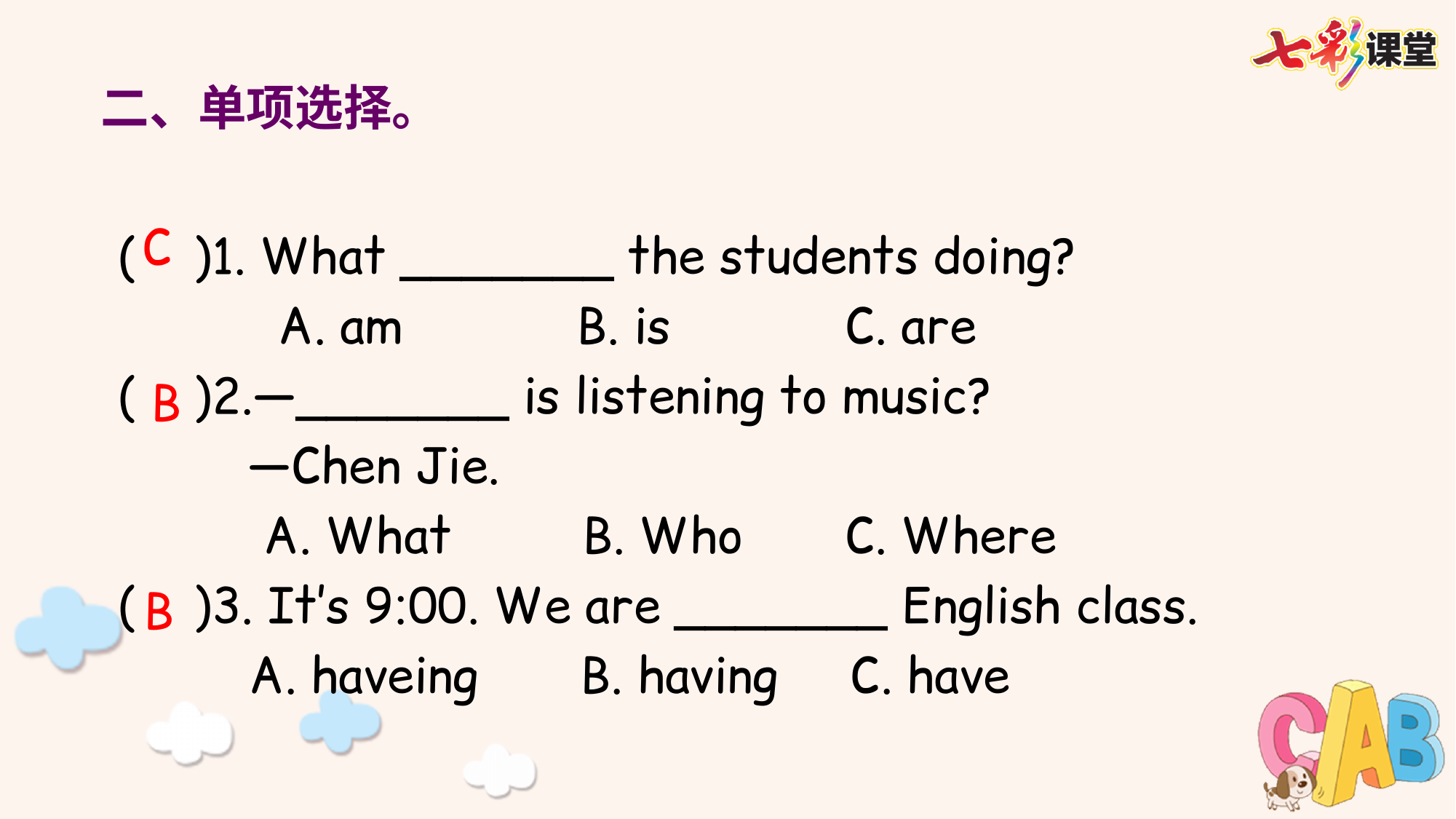

二、单项选择。
(    )1. What _______ the students doing?
           A. am            B. is           	C. are
(    )2.—_______ is listening to music?
         —Chen Jie.
          A. What         B. Who      	C. Where
(    )3. It’s 9:00. We are _______ English class.
         A. haveing       B. having     C. have
C
B
B